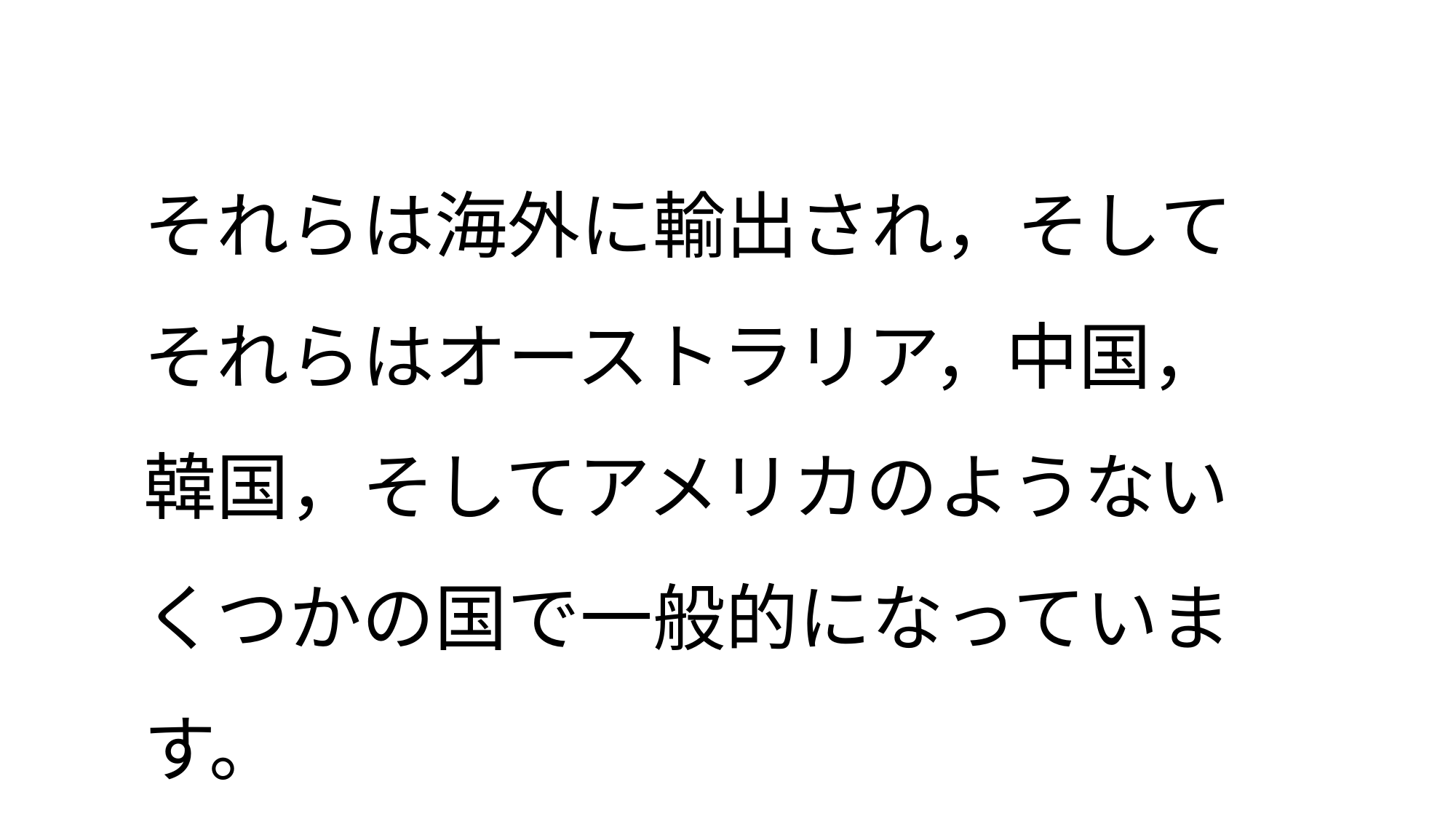

それらは海外に輸出され，そしてそれらはオーストラリア，中国，韓国，そしてアメリカのようないくつかの国で一般的になっています。